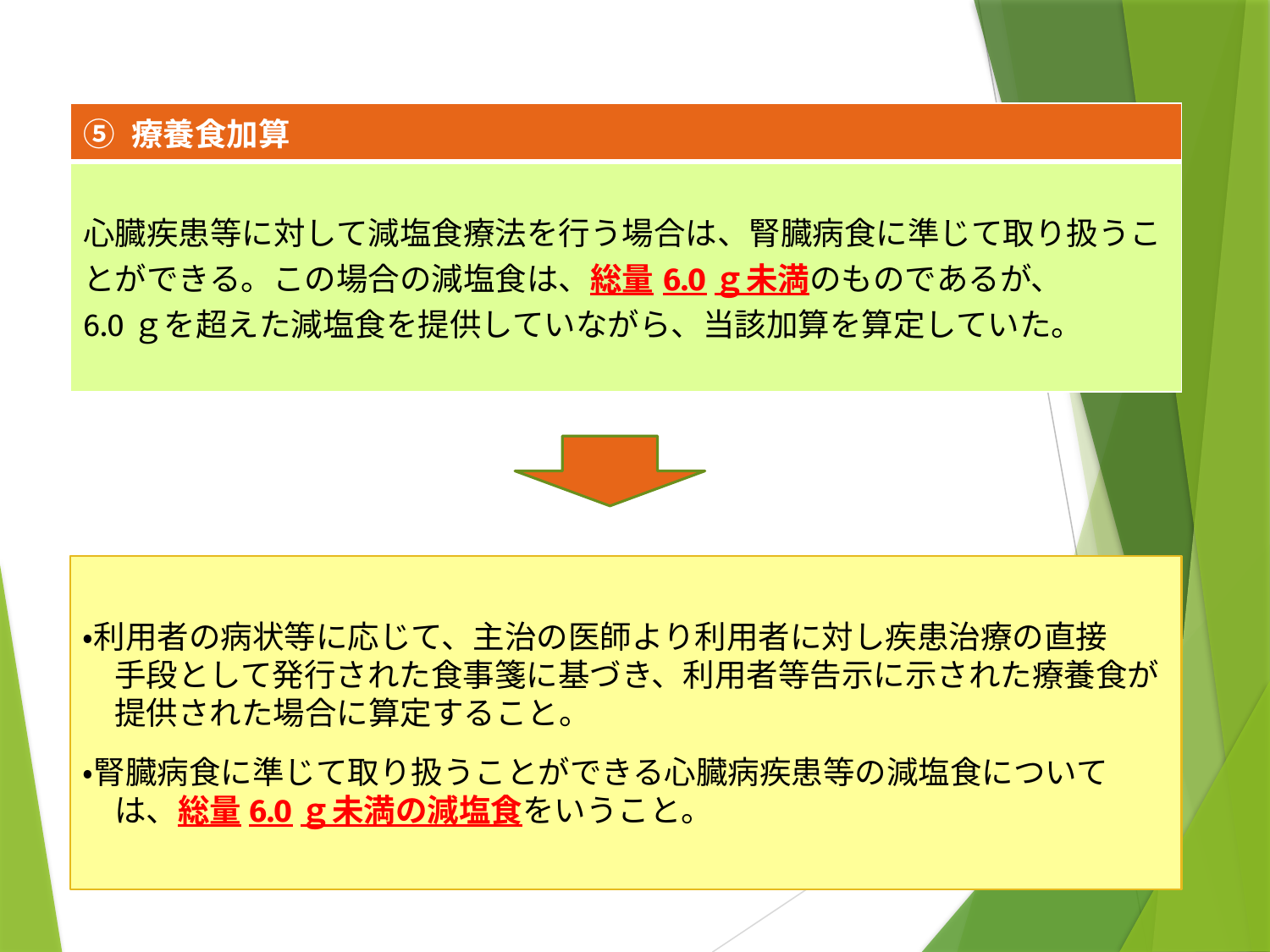

| ⑤ 療養食加算 |
| --- |
| 心臓疾患等に対して減塩食療法を行う場合は、腎臓病食に準じて取り扱うことができる。この場合の減塩食は、総量6.0ｇ未満のものであるが、 6.0ｇを超えた減塩食を提供していながら、当該加算を算定していた。 |

・利用者の病状等に応じて、主治の医師より利用者に対し疾患治療の直接
　手段として発行された食事箋に基づき、利用者等告示に示された療養食が
　提供された場合に算定すること。
・腎臓病食に準じて取り扱うことができる心臓病疾患等の減塩食について
　は、総量6.0ｇ未満の減塩食をいうこと。
6